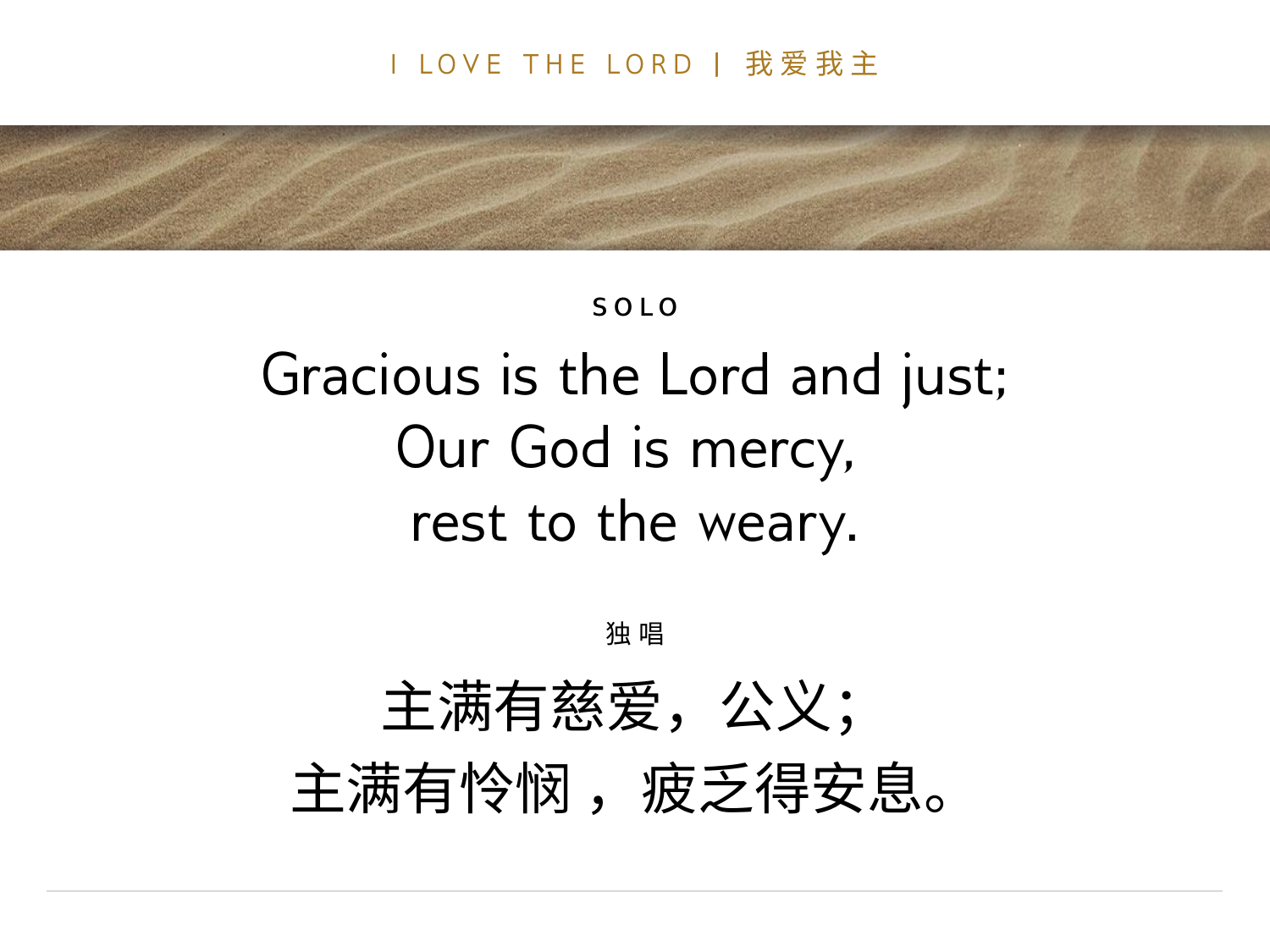

# I LOVE THE LORD | 我爱我主
SOLO
Gracious is the Lord and just;
Our God is mercy,
rest to the weary.
独唱
主满有慈爱，公义；
主满有怜悯 ，疲乏得安息。